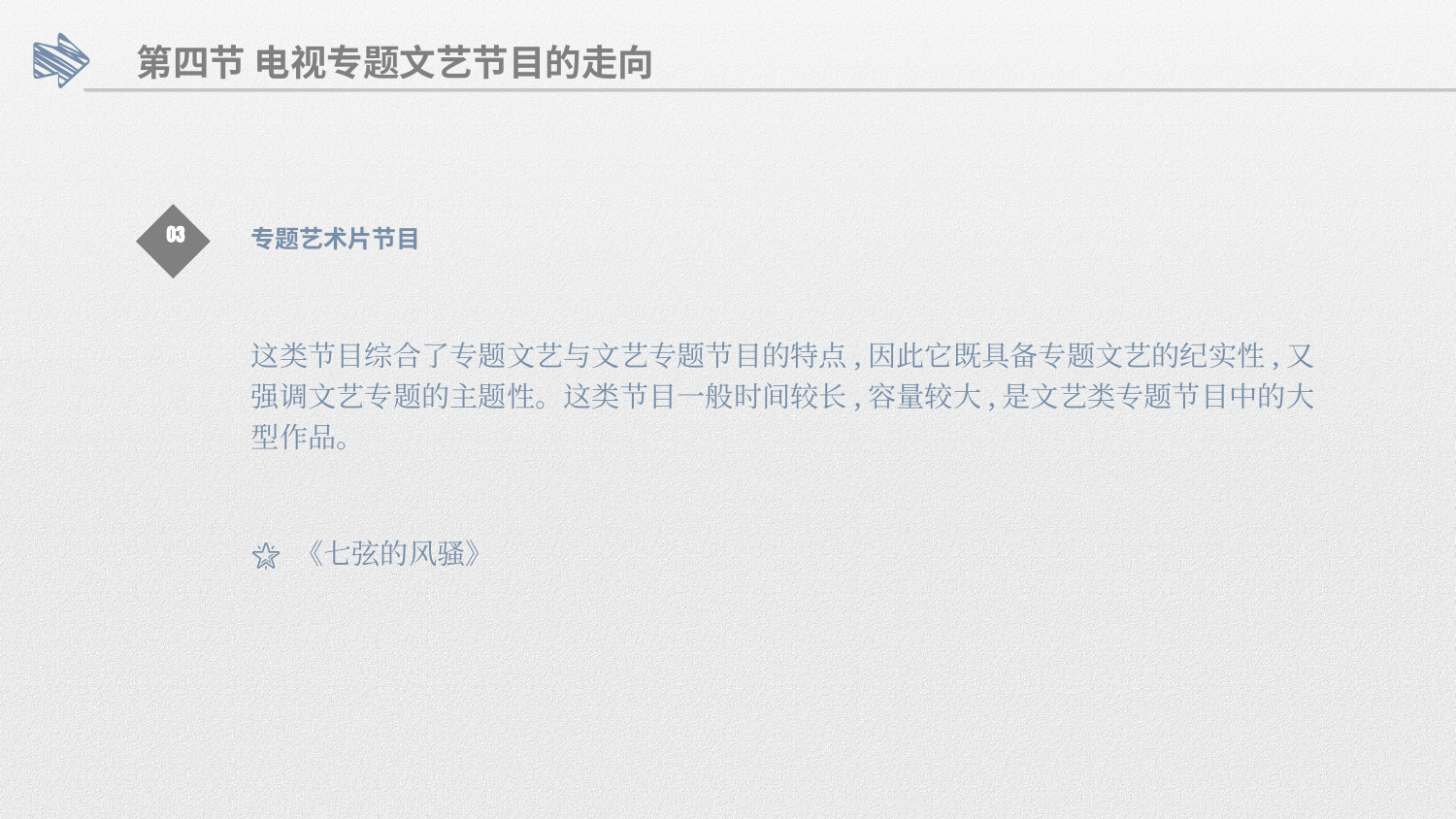

第四节 电视专题文艺节目的走向

03
专题艺术片节目
这类节目综合了专题文艺与文艺专题节目的特点,因此它既具备专题文艺的纪实性,又强调文艺专题的主题性。这类节目一般时间较长,容量较大,是文艺类专题节目中的大型作品。

🌟 《七弦的风骚》